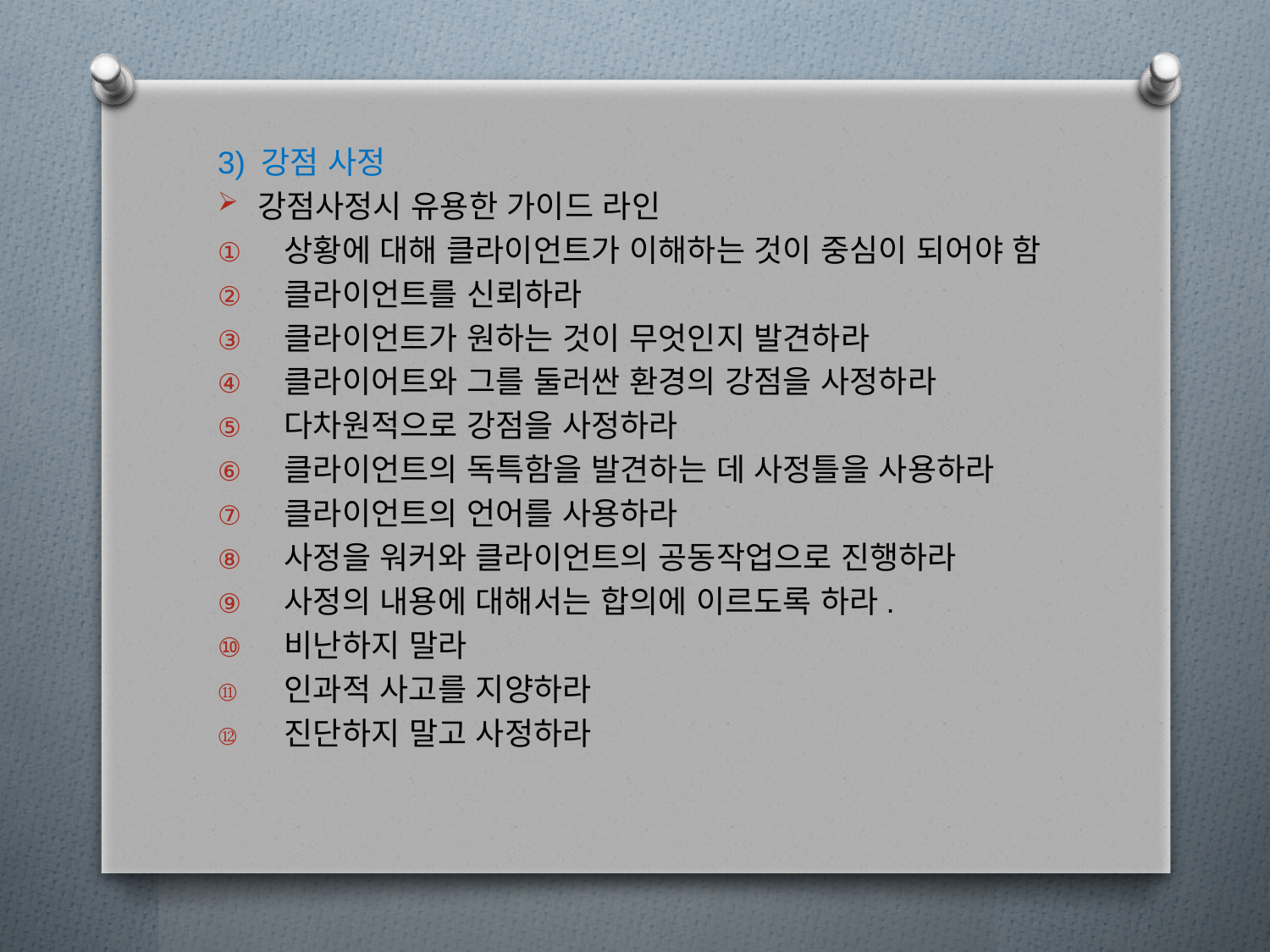

3) 강점 사정
강점사정시 유용한 가이드 라인
상황에 대해 클라이언트가 이해하는 것이 중심이 되어야 함
클라이언트를 신뢰하라
클라이언트가 원하는 것이 무엇인지 발견하라
클라이어트와 그를 둘러싼 환경의 강점을 사정하라
다차원적으로 강점을 사정하라
클라이언트의 독특함을 발견하는 데 사정틀을 사용하라
클라이언트의 언어를 사용하라
사정을 워커와 클라이언트의 공동작업으로 진행하라
사정의 내용에 대해서는 합의에 이르도록 하라.
비난하지 말라
인과적 사고를 지양하라
진단하지 말고 사정하라